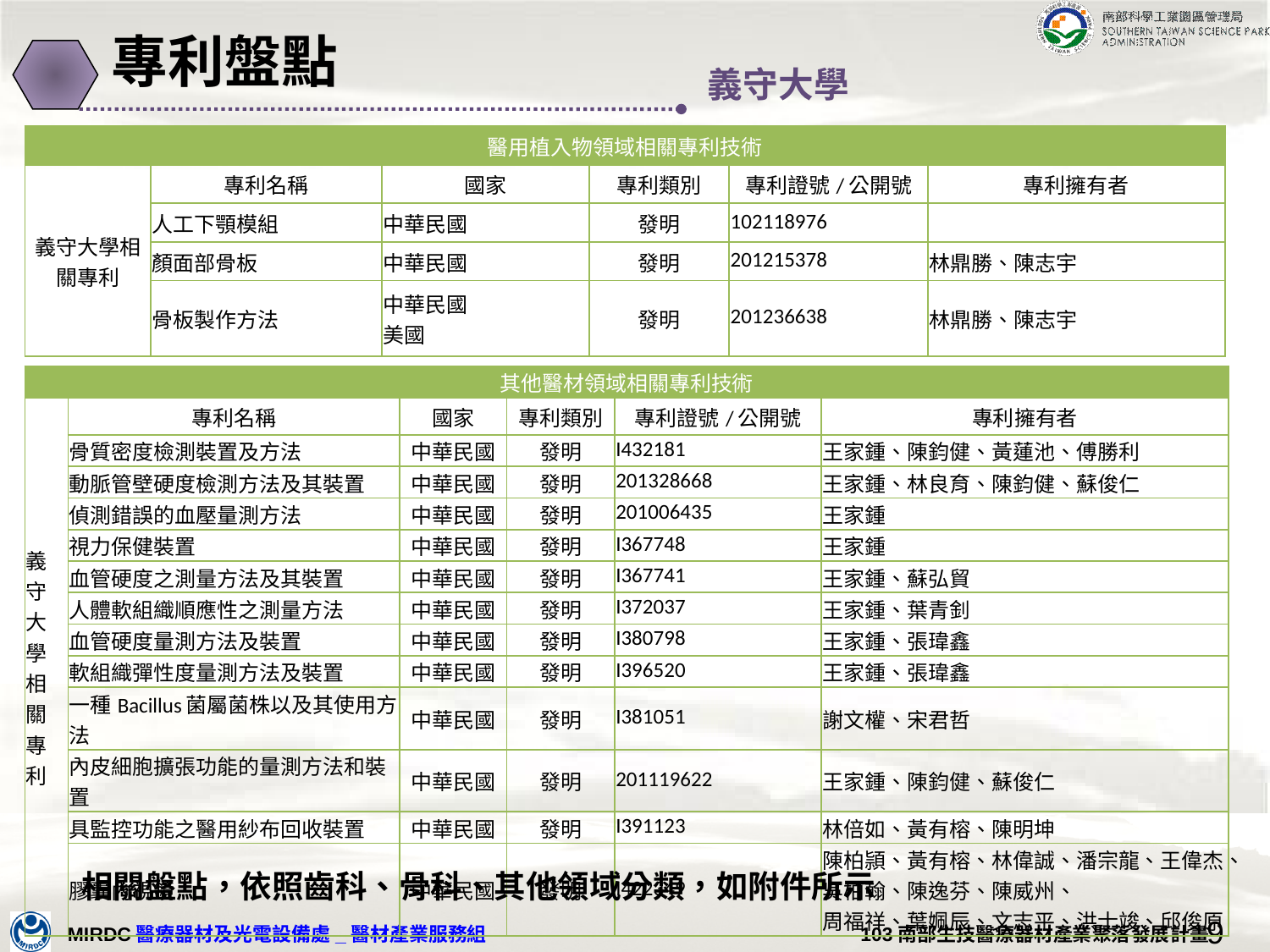

# 專利盤點
義守大學
| 醫用植入物領域相關專利技術 |  |  |  |  |  |
| --- | --- | --- | --- | --- | --- |
| 義守大學相關專利 | 專利名稱 | 國家 | 專利類別 | 專利證號/公開號 | 專利擁有者 |
|  | 人工下顎模組 | 中華民國 | 發明 | 102118976 |  |
|  | 顏面部骨板 | 中華民國 | 發明 | 201215378 | 林鼎勝、陳志宇 |
|  | 骨板製作方法 | 中華民國 美國 | 發明 | 201236638 | 林鼎勝、陳志宇 |
| 其他醫材領域相關專利技術 |  |  |  |  |  |
| --- | --- | --- | --- | --- | --- |
| 義守大學相關專利 | 專利名稱 | 國家 | 專利類別 | 專利證號/公開號 | 專利擁有者 |
|  | 骨質密度檢測裝置及方法 | 中華民國 | 發明 | I432181 | 王家鍾、陳鈞健、黃蓮池、傅勝利 |
|  | 動脈管壁硬度檢測方法及其裝置 | 中華民國 | 發明 | 201328668 | 王家鍾、林良育、陳鈞健、蘇俊仁 |
|  | 偵測錯誤的血壓量測方法 | 中華民國 | 發明 | 201006435 | 王家鍾 |
|  | 視力保健裝置 | 中華民國 | 發明 | I367748 | 王家鍾 |
|  | 血管硬度之測量方法及其裝置 | 中華民國 | 發明 | I367741 | 王家鍾、蘇弘貿 |
|  | 人體軟組織順應性之測量方法 | 中華民國 | 發明 | I372037 | 王家鍾、葉青釗 |
|  | 血管硬度量測方法及裝置 | 中華民國 | 發明 | I380798 | 王家鍾、張瑋鑫 |
|  | 軟組織彈性度量測方法及裝置 | 中華民國 | 發明 | I396520 | 王家鍾、張瑋鑫 |
|  | 一種Bacillus菌屬菌株以及其使用方法 | 中華民國 | 發明 | I381051 | 謝文權、宋君哲 |
|  | 內皮細胞擴張功能的量測方法和裝置 | 中華民國 | 發明 | 201119622 | 王家鍾、陳鈞健、蘇俊仁 |
|  | 具監控功能之醫用紗布回收裝置 | 中華民國 | 發明 | I391123 | 林倍如、黃有榕、陳明坤 |
|  | 膠囊內視鏡 | 中華民國 | 發明 | I422349 | 陳柏頴、黃有榕、林偉誠、潘宗龍、王偉杰、吳柏翰、陳逸芬、陳威州、 周福祥、葉姵辰、文志平、洪士竣、邱俊原 |
相關盤點，依照齒科、骨科、其他領域分類，如附件所示